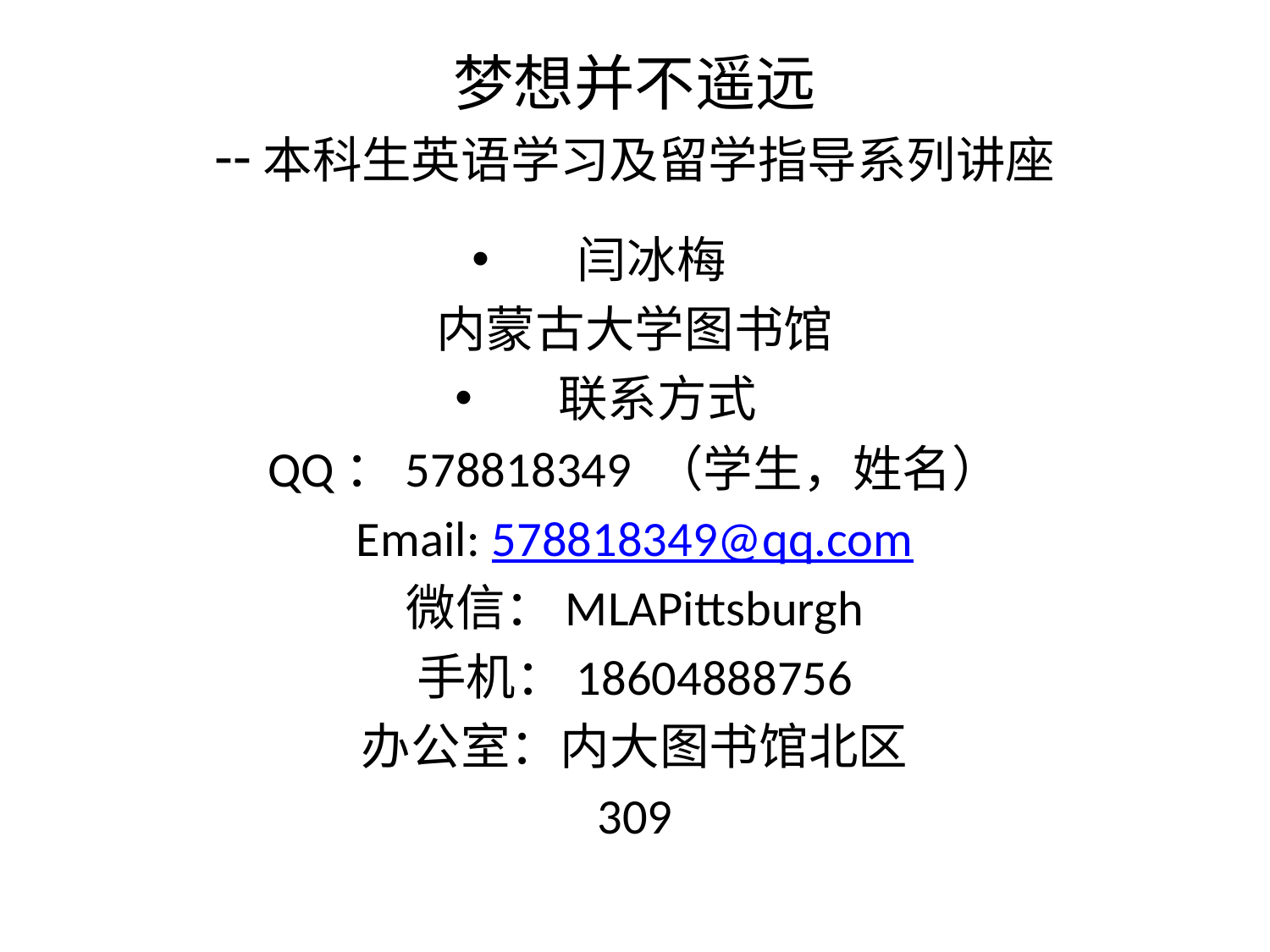

# 梦想并不遥远 --本科生英语学习及留学指导系列讲座
闫冰梅
内蒙古大学图书馆
联系方式
QQ：578818349 （学生，姓名）
Email: 578818349@qq.com
微信：MLAPittsburgh
手机：18604888756
办公室：内大图书馆北区
309